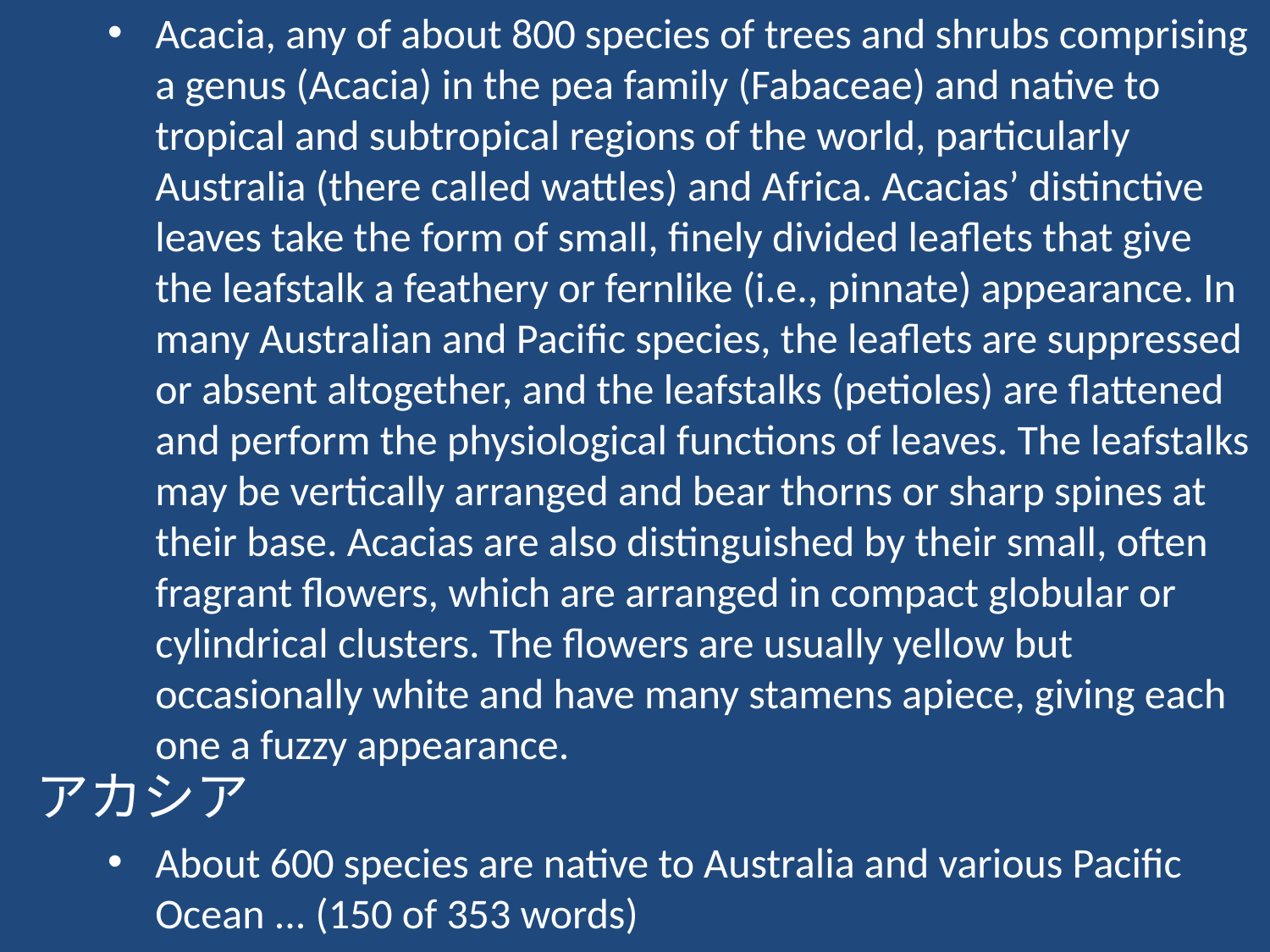

Acacia, any of about 800 species of trees and shrubs comprising a genus (Acacia) in the pea family (Fabaceae) and native to tropical and subtropical regions of the world, particularly Australia (there called wattles) and Africa. Acacias’ distinctive leaves take the form of small, finely divided leaflets that give the leafstalk a feathery or fernlike (i.e., pinnate) appearance. In many Australian and Pacific species, the leaflets are suppressed or absent altogether, and the leafstalks (petioles) are flattened and perform the physiological functions of leaves. The leafstalks may be vertically arranged and bear thorns or sharp spines at their base. Acacias are also distinguished by their small, often fragrant flowers, which are arranged in compact globular or cylindrical clusters. The flowers are usually yellow but occasionally white and have many stamens apiece, giving each one a fuzzy appearance.

About 600 species are native to Australia and various Pacific Ocean ... (150 of 353 words)
# アカシア